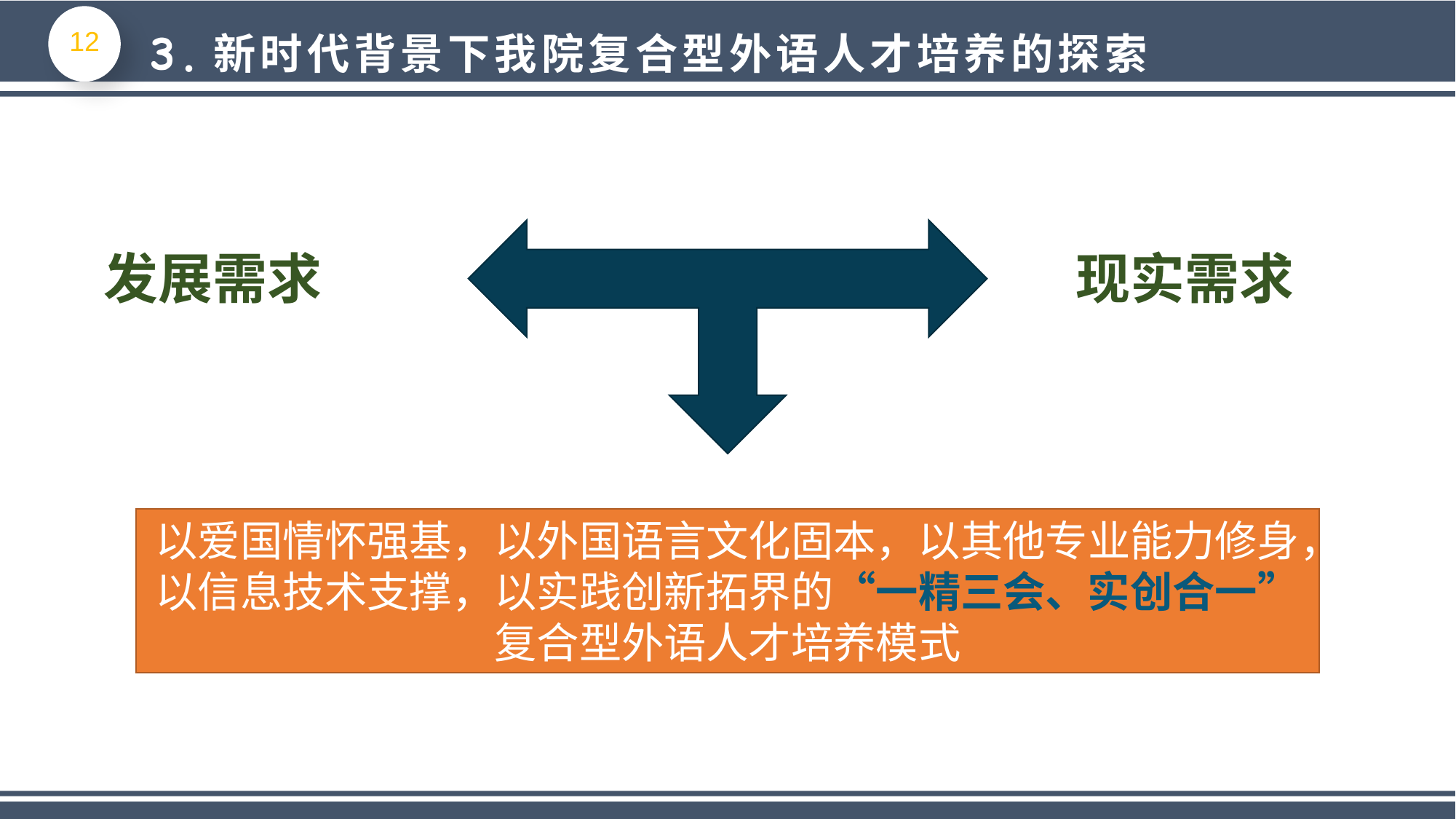

3.新时代背景下我院复合型外语人才培养的探索

发展需求
现实需求
以爱国情怀强基，以外国语言文化固本，以其他专业能力修身，以信息技术支撑，以实践创新拓界的“一精三会、实创合一”复合型外语人才培养模式